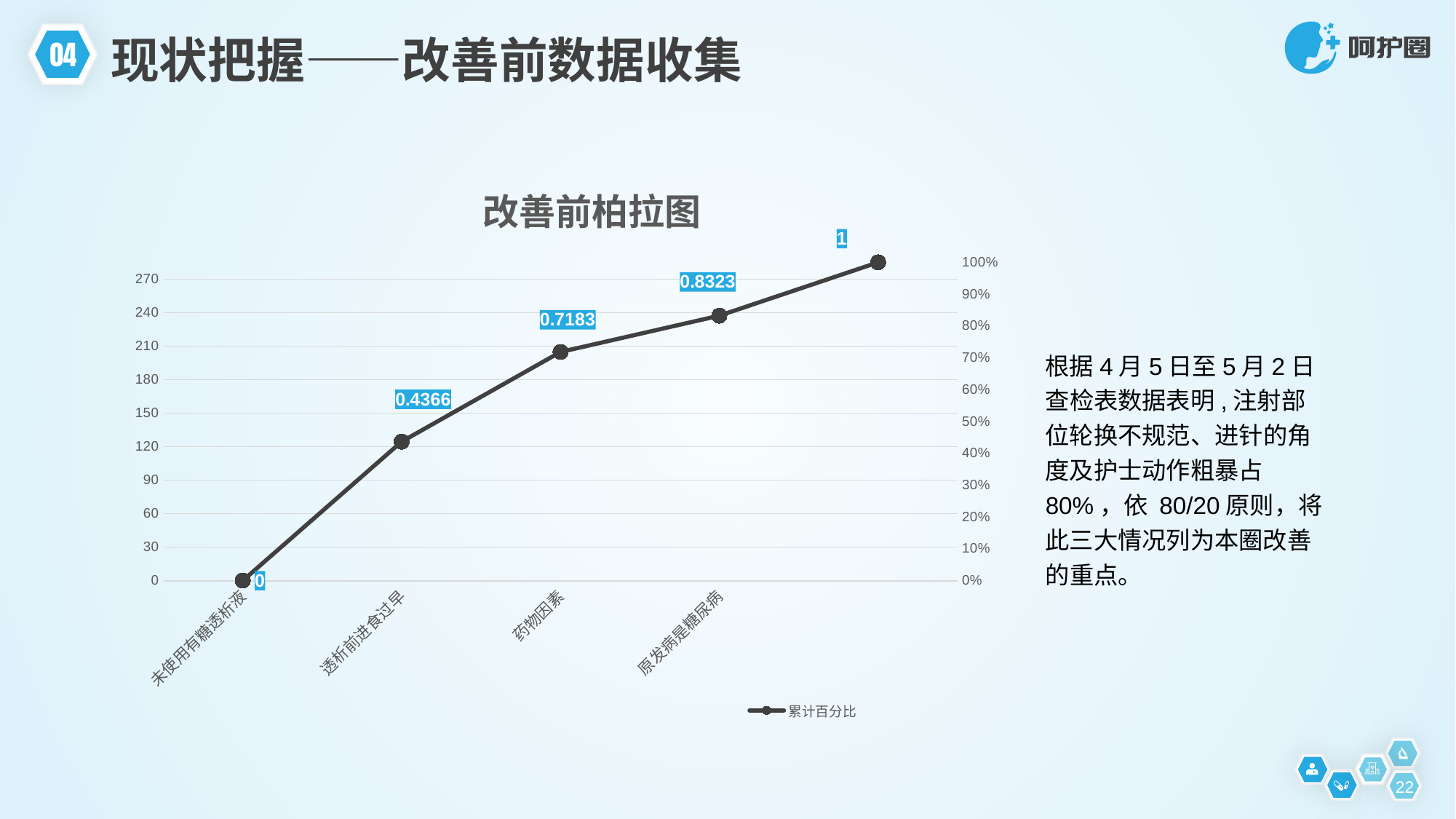

04
现状把握——改善前数据收集

### Chart: 改善前柏拉图

| Category | 频次 | 累计百分比 |
|---|---|---|
| 未使用有糖透析液 | 124.0 | 0.0 |
| 透析前进食过早 | 80.0 | 0.4366 |
| 药物因素 | 35.0 | 0.7183 |
| 原发病是糖尿病 | 30.0 | 0.8323 |
根据4月5日至5月2日查检表数据表明,注射部位轮换不规范、进针的角度及护士动作粗暴占80%，依 80/20原则，将此三大情况列为本圈改善的重点。